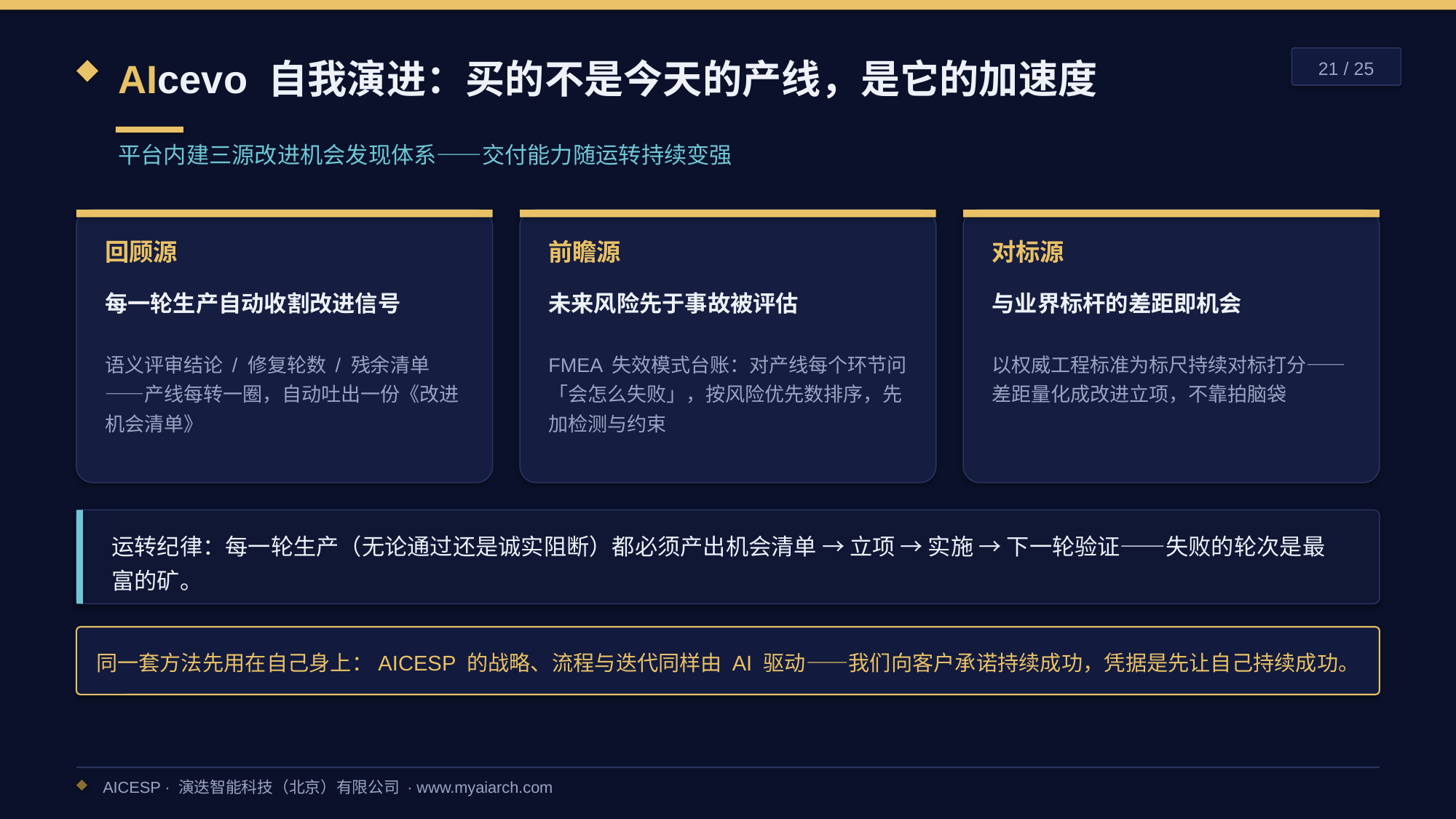

AIcevo 自我演进：买的不是今天的产线，是它的加速度

21 / 25

平台内建三源改进机会发现体系——交付能力随运转持续变强

回顾源
前瞻源
对标源
每一轮生产自动收割改进信号
未来风险先于事故被评估
与业界标杆的差距即机会
语义评审结论 / 修复轮数 / 残余清单——产线每转一圈，自动吐出一份《改进机会清单》
FMEA 失效模式台账：对产线每个环节问「会怎么失败」，按风险优先数排序，先加检测与约束
以权威工程标准为标尺持续对标打分——差距量化成改进立项，不靠拍脑袋

运转纪律：每一轮生产（无论通过还是诚实阻断）都必须产出机会清单 → 立项 → 实施 → 下一轮验证——失败的轮次是最富的矿。

同一套方法先用在自己身上：AICESP 的战略、流程与迭代同样由 AI 驱动——我们向客户承诺持续成功，凭据是先让自己持续成功。

AICESP · 演迭智能科技（北京）有限公司 · www.myaiarch.com